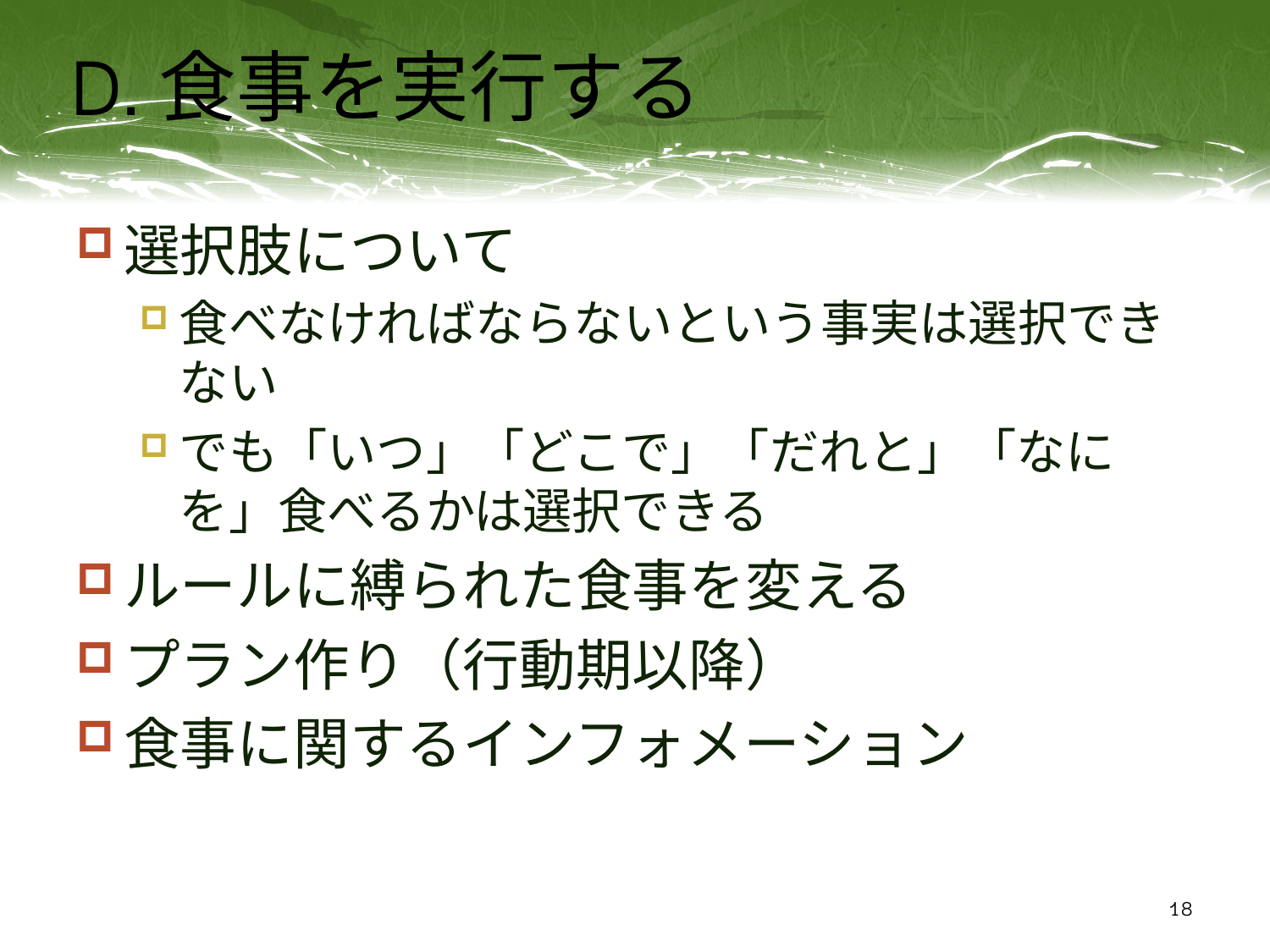

# D.食事を実行する
選択肢について
食べなければならないという事実は選択できない
でも「いつ」「どこで」「だれと」「なにを」食べるかは選択できる
ルールに縛られた食事を変える
プラン作り（行動期以降）
食事に関するインフォメーション
18